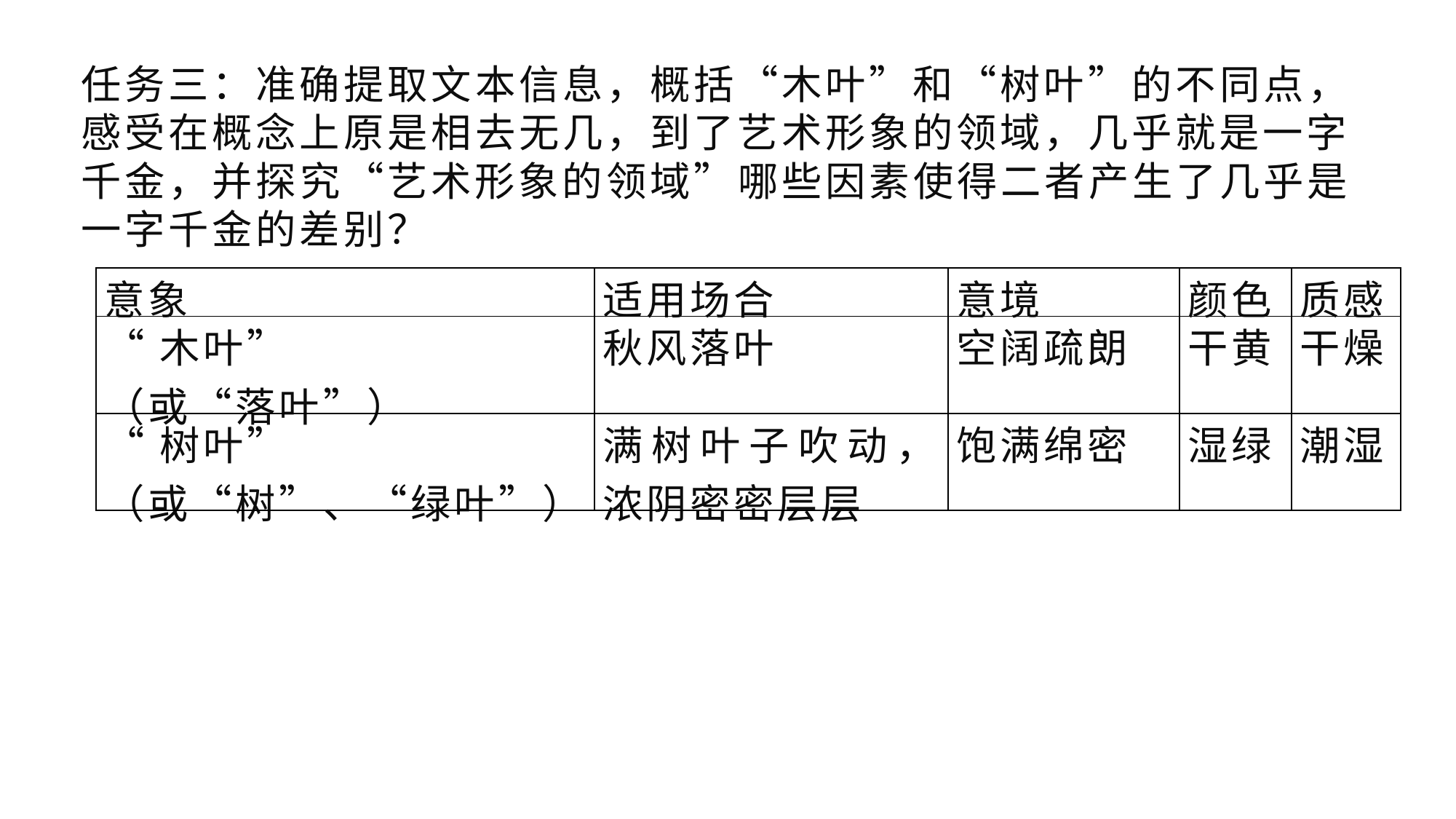

任务三：准确提取文本信息，概括“木叶”和“树叶”的不同点，感受在概念上原是相去无几，到了艺术形象的领域，几乎就是一字千金，并探究“艺术形象的领域”哪些因素使得二者产生了几乎是一字千金的差别？
| 意象 | 适用场合 | 意境 | 颜色 | 质感 |
| --- | --- | --- | --- | --- |
| “木叶” （或“落叶”） | 秋风落叶 | 空阔疏朗 | 干黄 | 干燥 |
| “树叶” （或“树”、“绿叶”） | 满树叶子吹动，浓阴密密层层 | 饱满绵密 | 湿绿 | 潮湿 |